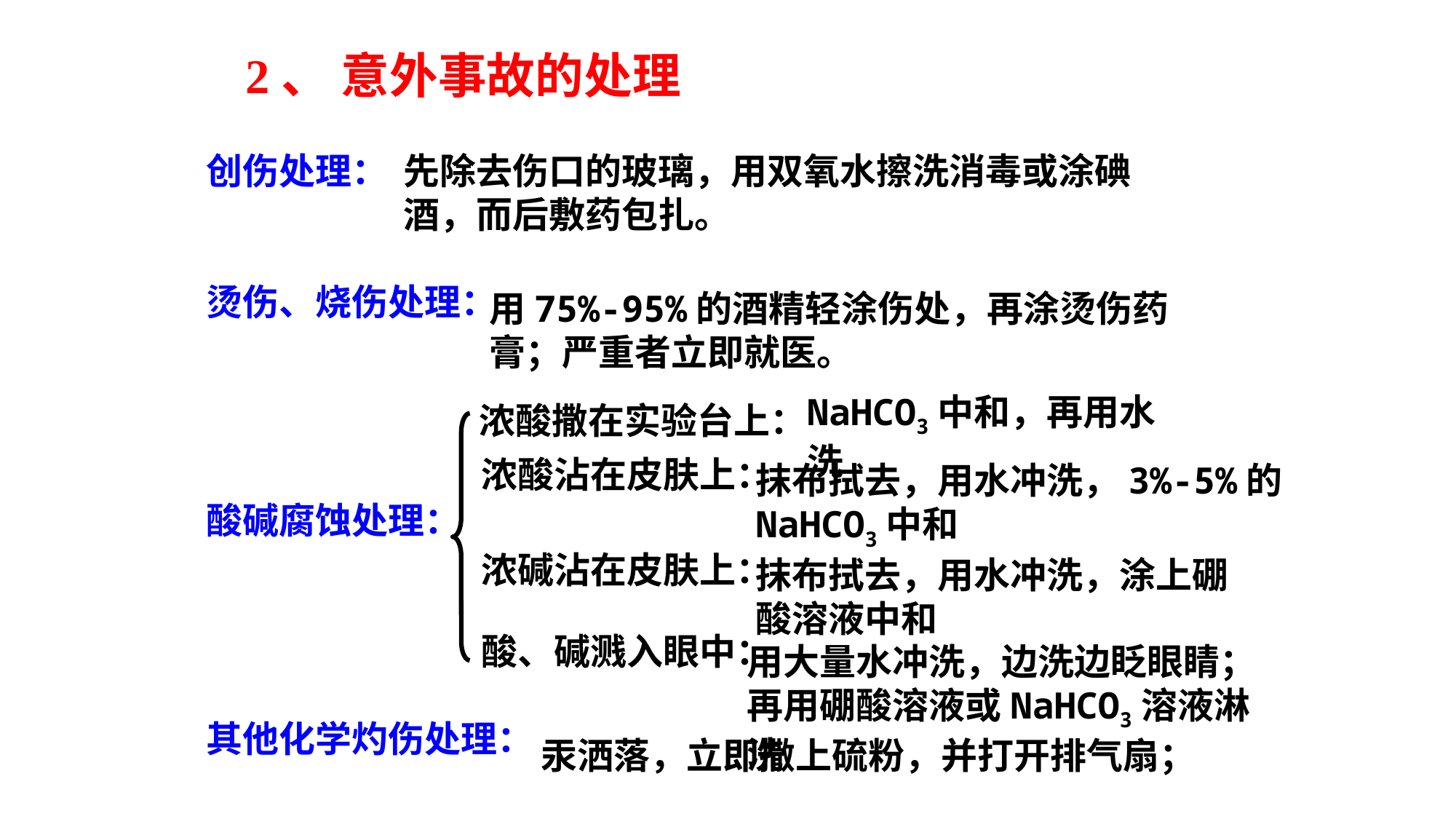

2、 意外事故的处理
创伤处理：

烫伤、烧伤处理：

酸碱腐蚀处理：

其他化学灼伤处理：
先除去伤口的玻璃，用双氧水擦洗消毒或涂碘酒，而后敷药包扎。

用75%-95%的酒精轻涂伤处，再涂烫伤药膏；严重者立即就医。
NaHCO3中和，再用水洗
浓酸撒在实验台上：

浓酸沾在皮肤上：
浓碱沾在皮肤上：
酸、碱溅入眼中：
抹布拭去，用水冲洗，3%-5%的NaHCO3中和
抹布拭去，用水冲洗，涂上硼酸溶液中和
用大量水冲洗，边洗边眨眼睛；再用硼酸溶液或NaHCO3溶液淋洗
汞洒落，立即撒上硫粉，并打开排气扇；